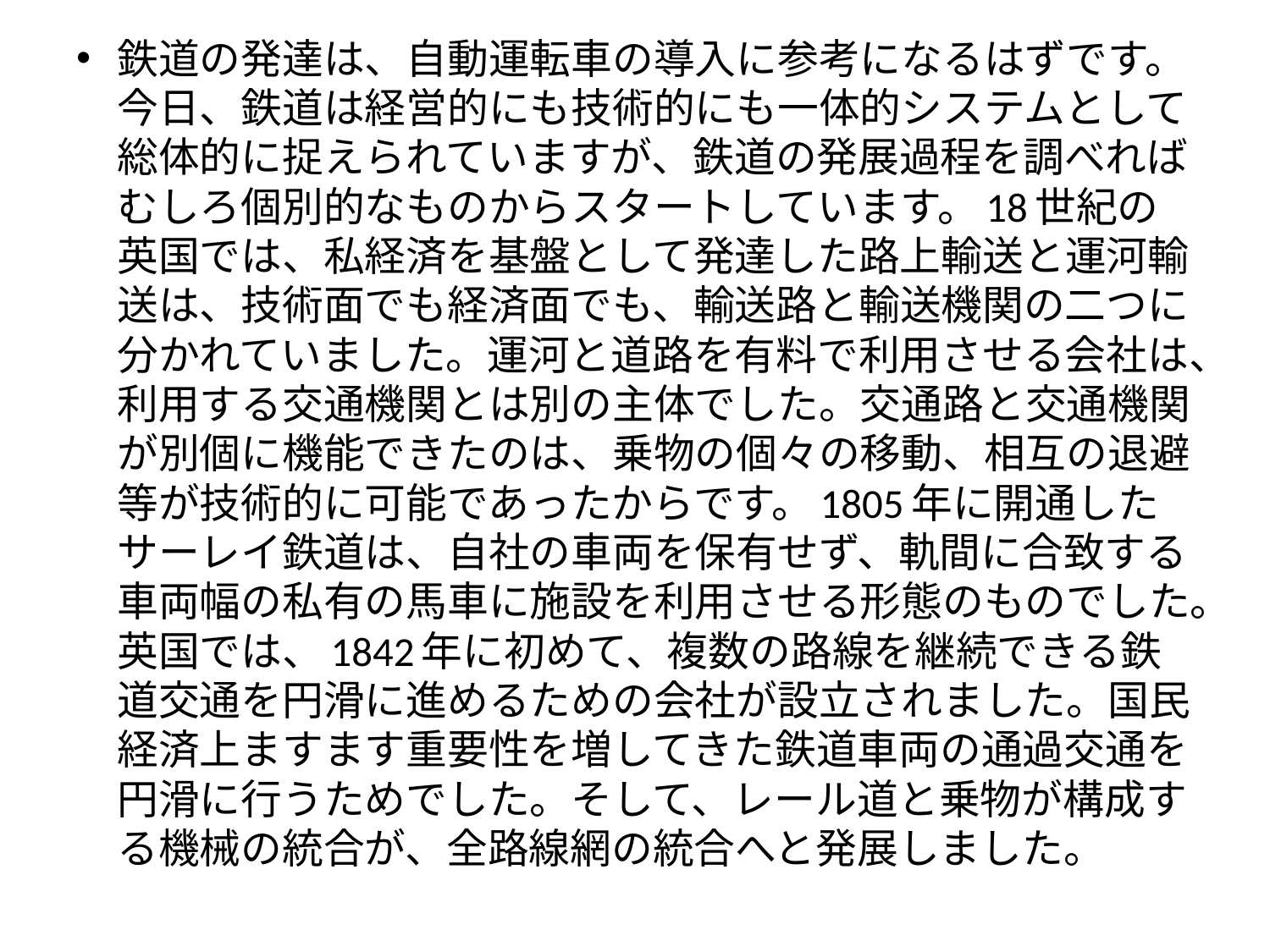

鉄道の発達は、自動運転車の導入に参考になるはずです。今日、鉄道は経営的にも技術的にも一体的システムとして総体的に捉えられていますが、鉄道の発展過程を調べればむしろ個別的なものからスタートしています。18世紀の英国では、私経済を基盤として発達した路上輸送と運河輸送は、技術面でも経済面でも、輸送路と輸送機関の二つに分かれていました。運河と道路を有料で利用させる会社は、利用する交通機関とは別の主体でした。交通路と交通機関が別個に機能できたのは、乗物の個々の移動、相互の退避等が技術的に可能であったからです。1805年に開通したサーレイ鉄道は、自社の車両を保有せず、軌間に合致する車両幅の私有の馬車に施設を利用させる形態のものでした。英国では、1842年に初めて、複数の路線を継続できる鉄道交通を円滑に進めるための会社が設立されました。国民経済上ますます重要性を増してきた鉄道車両の通過交通を円滑に行うためでした。そして、レール道と乗物が構成する機械の統合が、全路線網の統合へと発展しました。